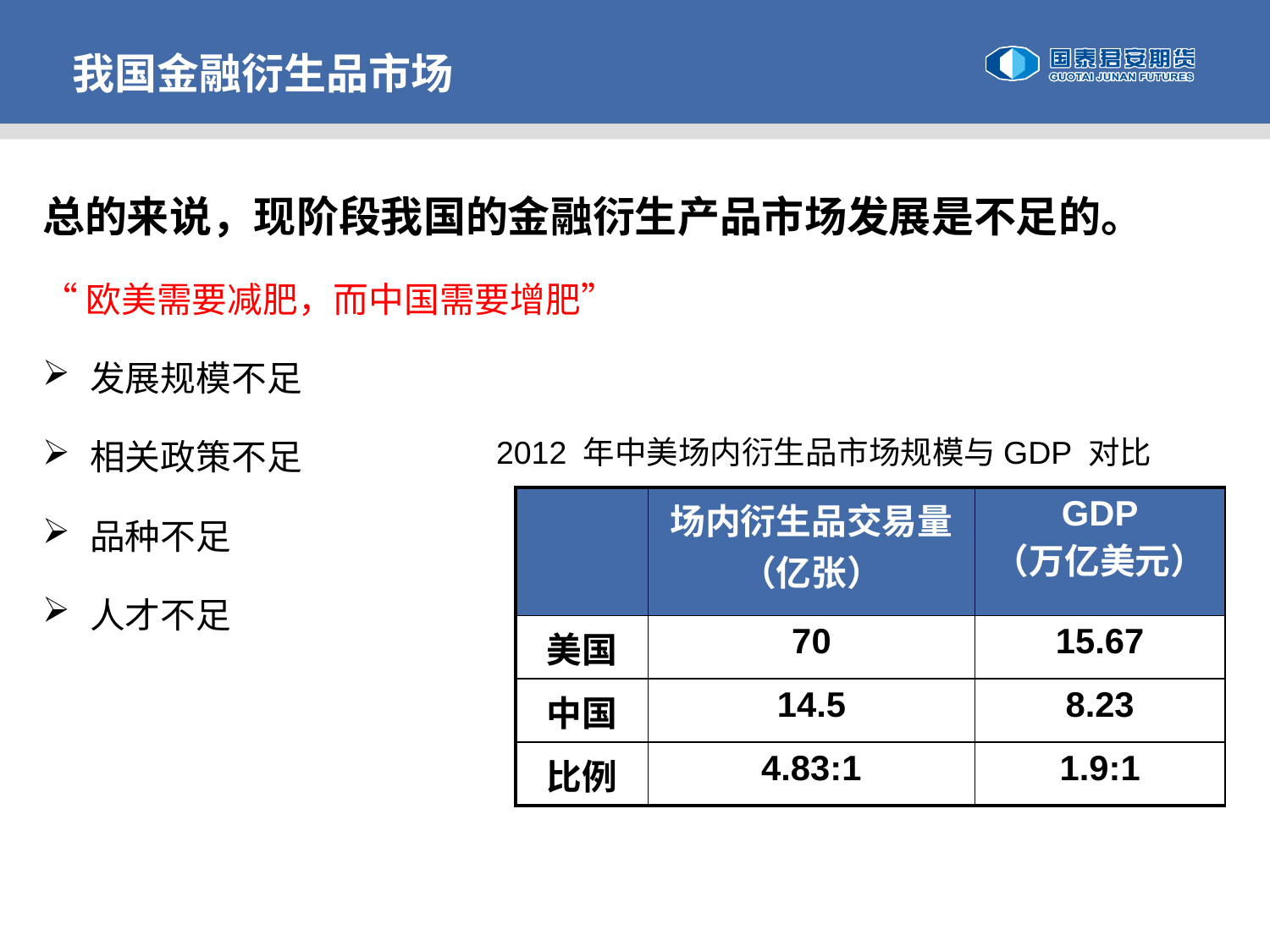

我国金融衍生品市场
总的来说，现阶段我国的金融衍生产品市场发展是不足的。
“欧美需要减肥，而中国需要增肥”
发展规模不足
相关政策不足
品种不足
人才不足
 2012 年中美场内衍生品市场规模与GDP 对比
|  | 场内衍生品交易量（亿张） | GDP （万亿美元） |
| --- | --- | --- |
| 美国 | 70 | 15.67 |
| 中国 | 14.5 | 8.23 |
| 比例 | 4.83:1 | 1.9:1 |